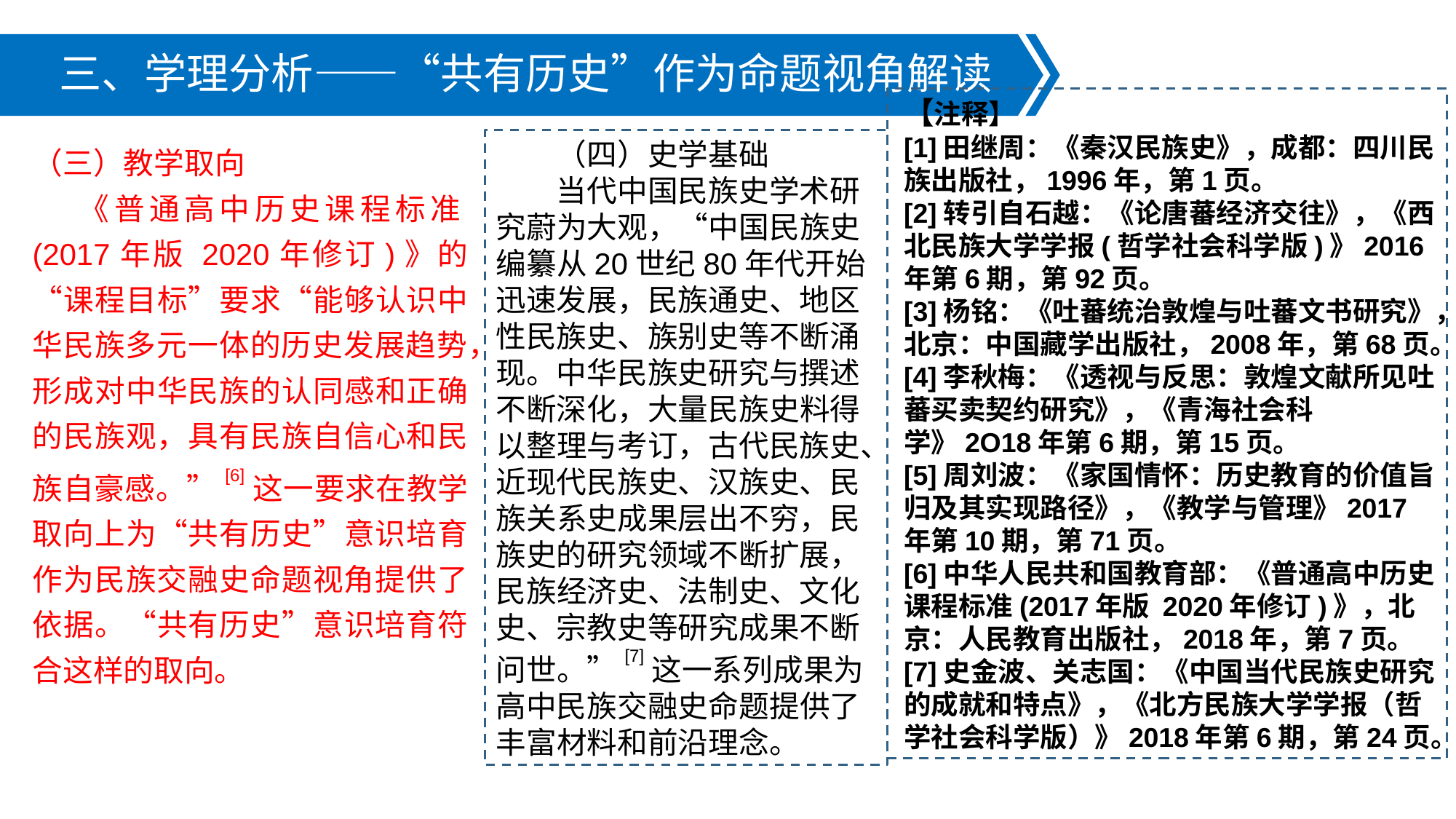

三、学理分析——“共有历史”作为命题视角解读
【注释】
[1]田继周：《秦汉民族史》，成都：四川民族出版社，1996年，第1页。
[2]转引自石越：《论唐蕃经济交往》，《西北民族大学学报(哲学社会科学版)》2016年第6期，第92页。
[3]杨铭：《吐蕃统治敦煌与吐蕃文书研究》，北京：中国藏学出版社，2008年，第68页。
[4]李秋梅：《透视与反思：敦煌文献所见吐蕃买卖契约研究》，《青海社会科学》2O18年第6期，第15页。
[5]周刘波：《家国情怀：历史教育的价值旨归及其实现路径》，《教学与管理》2017年第10期，第71页。
[6]中华人民共和国教育部：《普通高中历史课程标准(2017年版 2020年修订)》，北京：人民教育出版社，2018年，第7页。
[7]史金波、关志国：《中国当代民族史研究的成就和特点》，《北方民族大学学报（哲学社会科学版）》2018年第6期，第24页。
（三）教学取向
   《普通高中历史课程标准(2017年版 2020年修订)》的“课程目标”要求“能够认识中华民族多元一体的历史发展趋势，形成对中华民族的认同感和正确的民族观，具有民族自信心和民族自豪感。”[6]这一要求在教学取向上为“共有历史”意识培育作为民族交融史命题视角提供了依据。“共有历史”意识培育符合这样的取向。
（四）史学基础
当代中国民族史学术研究蔚为大观，“中国民族史编纂从20世纪80年代开始迅速发展，民族通史、地区性民族史、族别史等不断涌现。中华民族史研究与撰述不断深化，大量民族史料得以整理与考订，古代民族史、近现代民族史、汉族史、民族关系史成果层出不穷，民族史的研究领域不断扩展，民族经济史、法制史、文化史、宗教史等研究成果不断问世。”[7]这一系列成果为高中民族交融史命题提供了丰富材料和前沿理念。